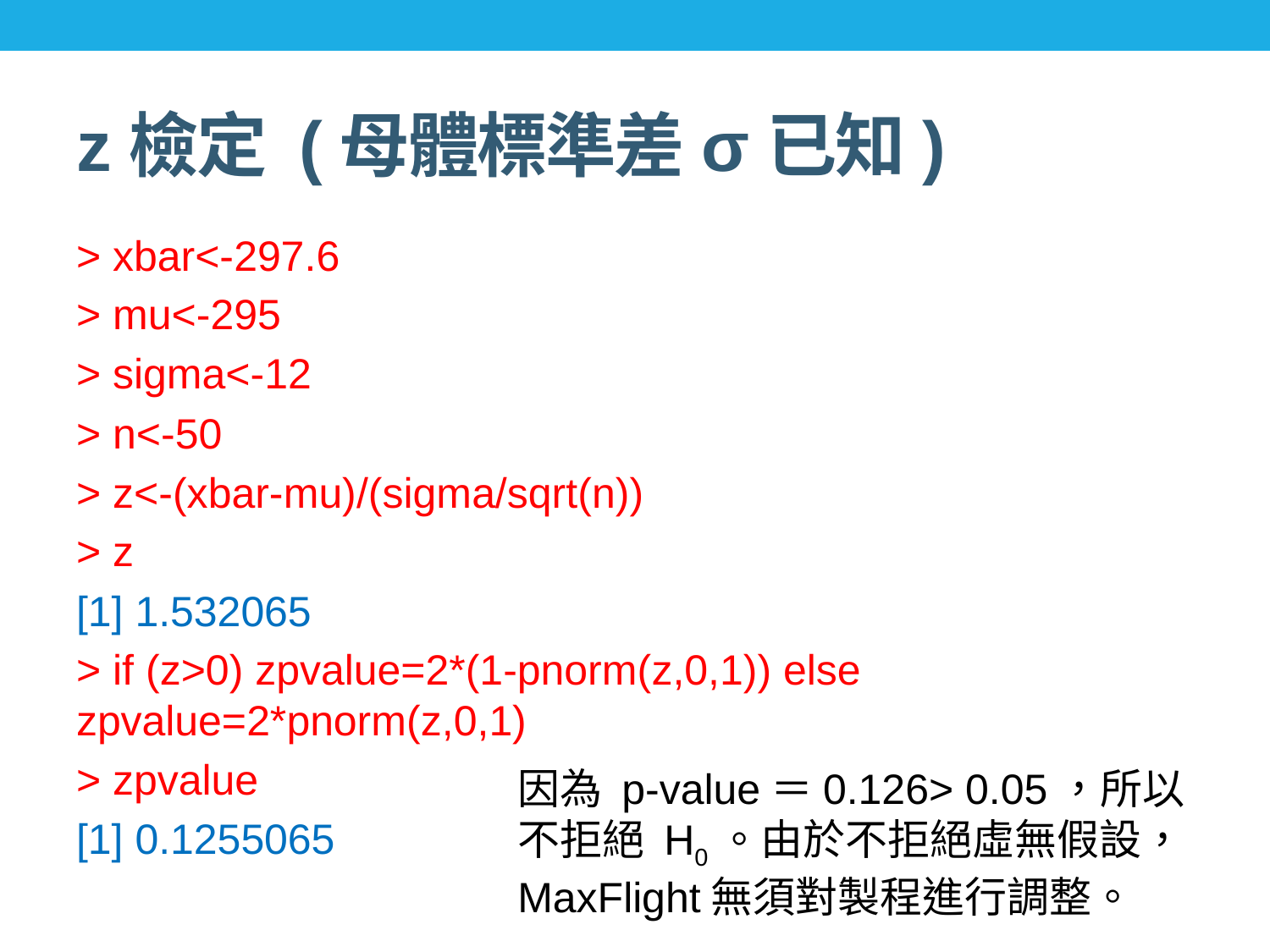

# z檢定 (母體標準差σ已知)
> xbar<-297.6
> mu<-295
> sigma<-12
> n<-50
> z<-(xbar-mu)/(sigma/sqrt(n))
> z
[1] 1.532065
> if (z>0) zpvalue=2*(1-pnorm(z,0,1)) else zpvalue=2*pnorm(z,0,1)
> zpvalue
[1] 0.1255065
因為 p-value＝0.126> 0.05，所以不拒絕 H0。由於不拒絕虛無假設，MaxFlight無須對製程進行調整。